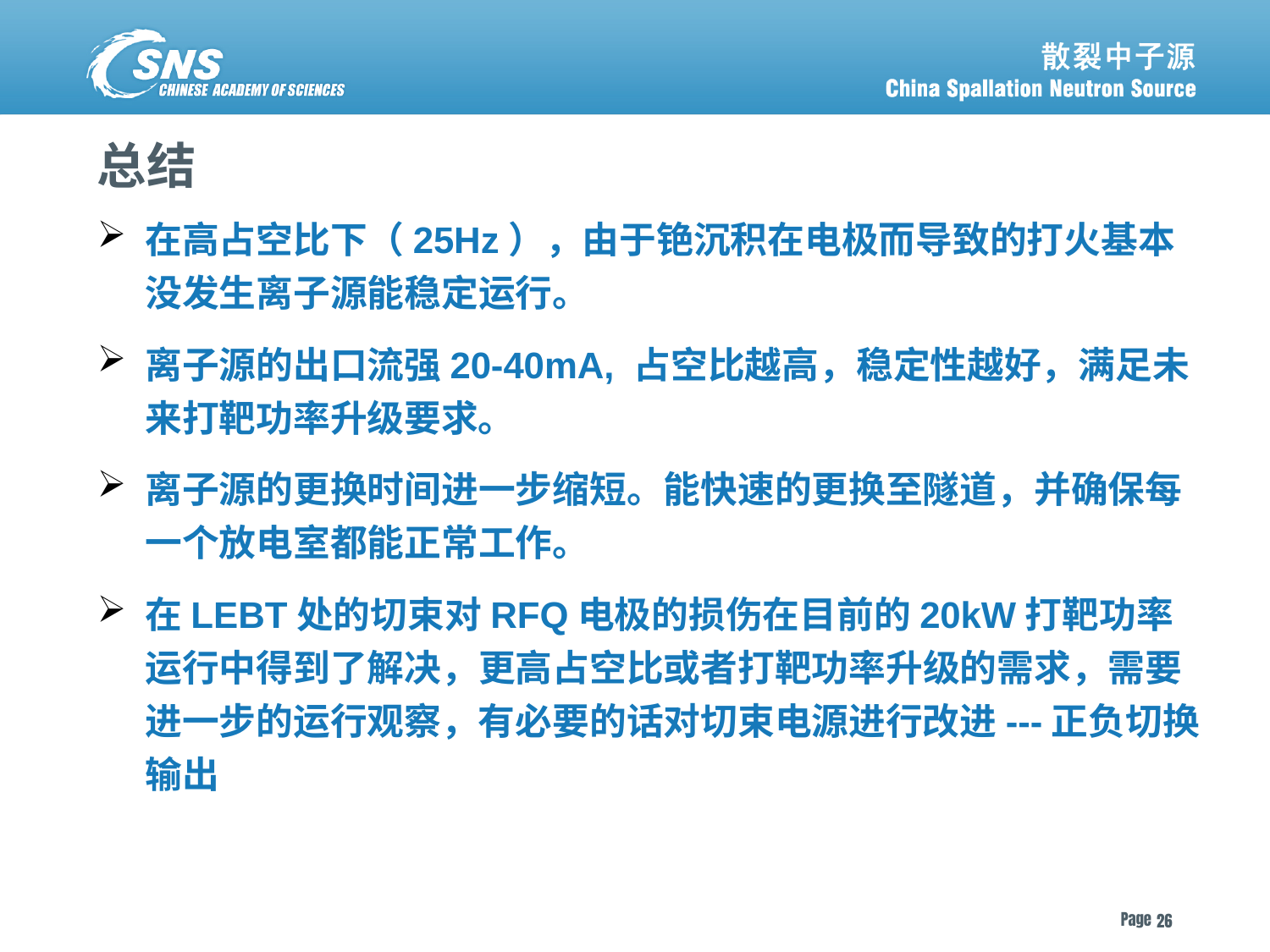

# 总结
在高占空比下（25Hz），由于铯沉积在电极而导致的打火基本没发生离子源能稳定运行。
离子源的出口流强20-40mA, 占空比越高，稳定性越好，满足未来打靶功率升级要求。
离子源的更换时间进一步缩短。能快速的更换至隧道，并确保每一个放电室都能正常工作。
在LEBT处的切束对RFQ电极的损伤在目前的20kW打靶功率运行中得到了解决，更高占空比或者打靶功率升级的需求，需要进一步的运行观察，有必要的话对切束电源进行改进---正负切换输出

26